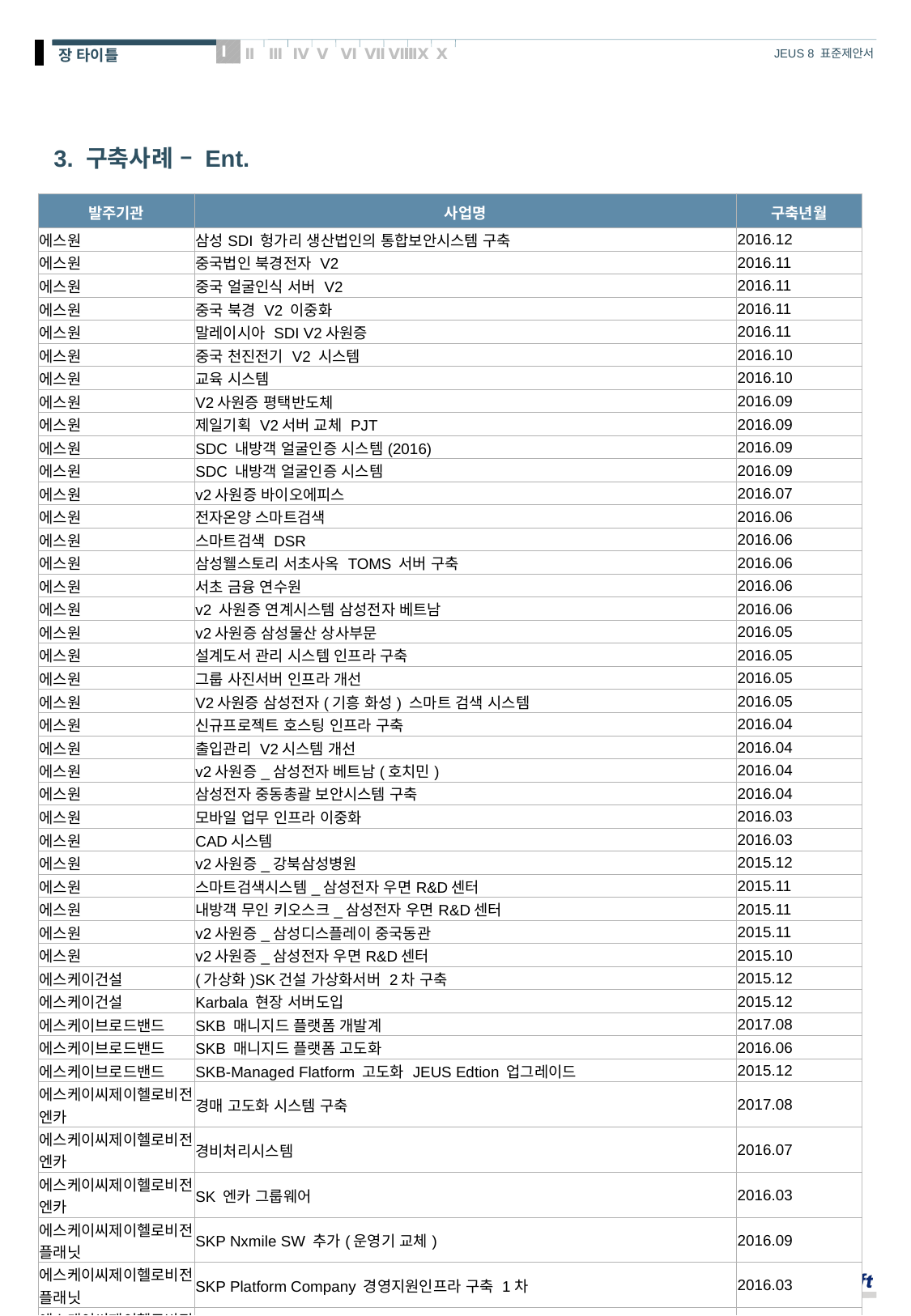

# 3. 구축사례 – Ent.
| 발주기관 | 사업명 | 구축년월 |
| --- | --- | --- |
| 에스원 | 삼성SDI 헝가리 생산법인의 통합보안시스템 구축 | 2016.12 |
| 에스원 | 중국법인 북경전자 V2 | 2016.11 |
| 에스원 | 중국 얼굴인식 서버 V2 | 2016.11 |
| 에스원 | 중국 북경 V2 이중화 | 2016.11 |
| 에스원 | 말레이시아 SDI V2사원증 | 2016.11 |
| 에스원 | 중국 천진전기 V2 시스템 | 2016.10 |
| 에스원 | 교육 시스템 | 2016.10 |
| 에스원 | V2사원증 평택반도체 | 2016.09 |
| 에스원 | 제일기획 V2서버 교체 PJT | 2016.09 |
| 에스원 | SDC 내방객 얼굴인증 시스템(2016) | 2016.09 |
| 에스원 | SDC 내방객 얼굴인증 시스템 | 2016.09 |
| 에스원 | v2사원증 바이오에피스 | 2016.07 |
| 에스원 | 전자온양 스마트검색 | 2016.06 |
| 에스원 | 스마트검색 DSR | 2016.06 |
| 에스원 | 삼성웰스토리 서초사옥 TOMS 서버 구축 | 2016.06 |
| 에스원 | 서초 금융 연수원 | 2016.06 |
| 에스원 | v2 사원증 연계시스템 삼성전자 베트남 | 2016.06 |
| 에스원 | v2사원증 삼성물산 상사부문 | 2016.05 |
| 에스원 | 설계도서 관리 시스템 인프라 구축 | 2016.05 |
| 에스원 | 그룹 사진서버 인프라 개선 | 2016.05 |
| 에스원 | V2사원증 삼성전자(기흥 화성) 스마트 검색 시스템 | 2016.05 |
| 에스원 | 신규프로젝트 호스팅 인프라 구축 | 2016.04 |
| 에스원 | 출입관리 V2시스템 개선 | 2016.04 |
| 에스원 | v2사원증\_삼성전자 베트남(호치민) | 2016.04 |
| 에스원 | 삼성전자 중동총괄 보안시스템 구축 | 2016.04 |
| 에스원 | 모바일 업무 인프라 이중화 | 2016.03 |
| 에스원 | CAD시스템 | 2016.03 |
| 에스원 | v2사원증\_강북삼성병원 | 2015.12 |
| 에스원 | 스마트검색시스템\_삼성전자 우면R&D센터 | 2015.11 |
| 에스원 | 내방객 무인 키오스크\_삼성전자 우면R&D센터 | 2015.11 |
| 에스원 | v2사원증\_삼성디스플레이 중국동관 | 2015.11 |
| 에스원 | v2사원증\_삼성전자 우면R&D센터 | 2015.10 |
| 에스케이건설 | (가상화)SK건설 가상화서버 2차 구축 | 2015.12 |
| 에스케이건설 | Karbala 현장 서버도입 | 2015.12 |
| 에스케이브로드밴드 | SKB 매니지드 플랫폼 개발계 | 2017.08 |
| 에스케이브로드밴드 | SKB 매니지드 플랫폼 고도화 | 2016.06 |
| 에스케이브로드밴드 | SKB-Managed Flatform 고도화 JEUS Edtion 업그레이드 | 2015.12 |
| 에스케이씨제이헬로비전엔카 | 경매 고도화 시스템 구축 | 2017.08 |
| 에스케이씨제이헬로비전엔카 | 경비처리시스템 | 2016.07 |
| 에스케이씨제이헬로비전엔카 | SK 엔카 그룹웨어 | 2016.03 |
| 에스케이씨제이헬로비전플래닛 | SKP Nxmile SW 추가(운영기 교체) | 2016.09 |
| 에스케이씨제이헬로비전플래닛 | SKP Platform Company 경영지원인프라 구축 1차 | 2016.03 |
| 에스케이씨제이헬로비전플래닛 | 사내전자증빙시스템 JEUS 업그레이드 | 2015.10 |
| 에스케이인포섹 | 콜센터 시스템 증설 | 2016.05 |
| 에스케이케미칼 | BI Matrix | 2016.11 |
| 에스케이케미칼 | BI Matrix | 2016.11 |
| 에스케이케미칼 | 일련번호관리시스템 | 2016.04 |
| 에쓰오일 | WebLogic 윈백 | 2017.09 |
| 에쓰오일 | EDMS 윈백 | 2017.05 |
| 에쓰오일 | 에쓰오일 도면관리 시스템 | 2016.12 |
| 에쓰오일 | 에쓰오일 SHE 시스템 업그레이드 | 2016.09 |